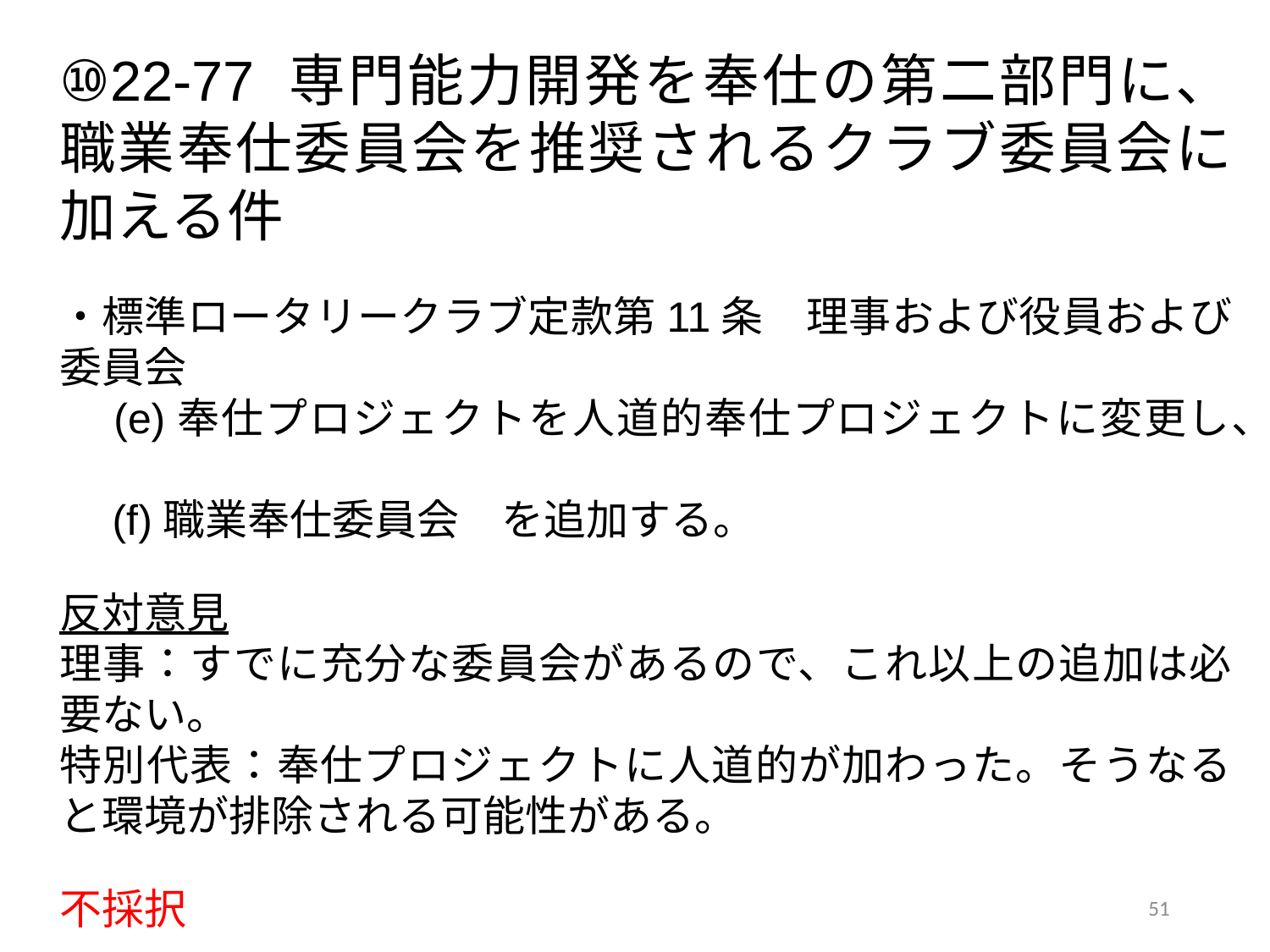

⑩22-77 専門能力開発を奉仕の第二部門に、職業奉仕委員会を推奨されるクラブ委員会に加える件

・標準ロータリークラブ定款第11条　理事および役員および委員会
　(e)奉仕プロジェクトを人道的奉仕プロジェクトに変更し、
　(f)職業奉仕委員会　を追加する。

反対意見
理事：すでに充分な委員会があるので、これ以上の追加は必要ない。
特別代表：奉仕プロジェクトに人道的が加わった。そうなると環境が排除される可能性がある。

不採択
51